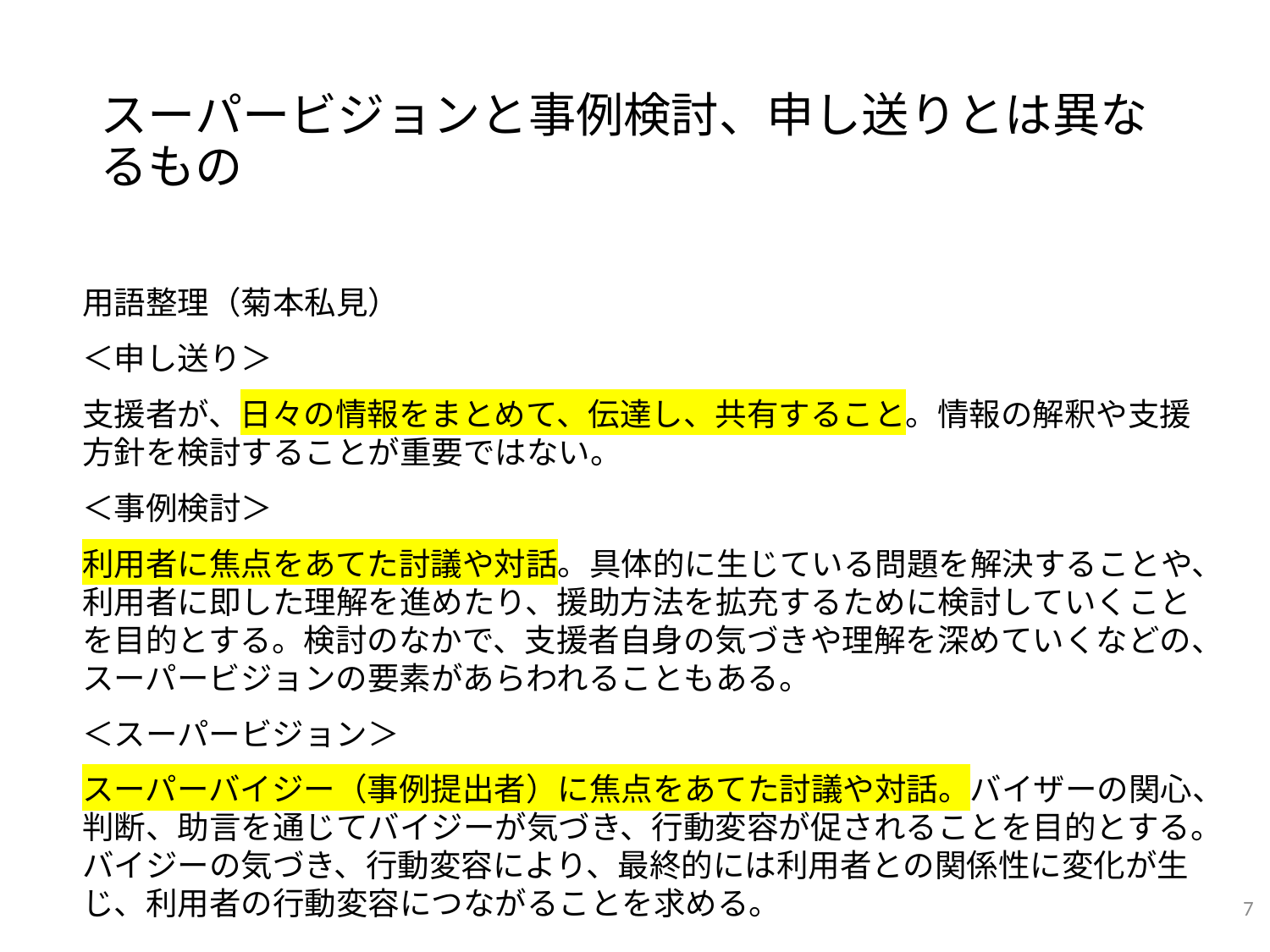

# スーパービジョンと事例検討、申し送りとは異なるもの
用語整理（菊本私見）
＜申し送り＞
支援者が、日々の情報をまとめて、伝達し、共有すること。情報の解釈や支援方針を検討することが重要ではない。
＜事例検討＞
利用者に焦点をあてた討議や対話。具体的に生じている問題を解決することや、利用者に即した理解を進めたり、援助方法を拡充するために検討していくことを目的とする。検討のなかで、支援者自身の気づきや理解を深めていくなどの、スーパービジョンの要素があらわれることもある。
＜スーパービジョン＞
スーパーバイジー（事例提出者）に焦点をあてた討議や対話。バイザーの関心、判断、助言を通じてバイジーが気づき、行動変容が促されることを目的とする。バイジーの気づき、行動変容により、最終的には利用者との関係性に変化が生じ、利用者の行動変容につながることを求める。
7